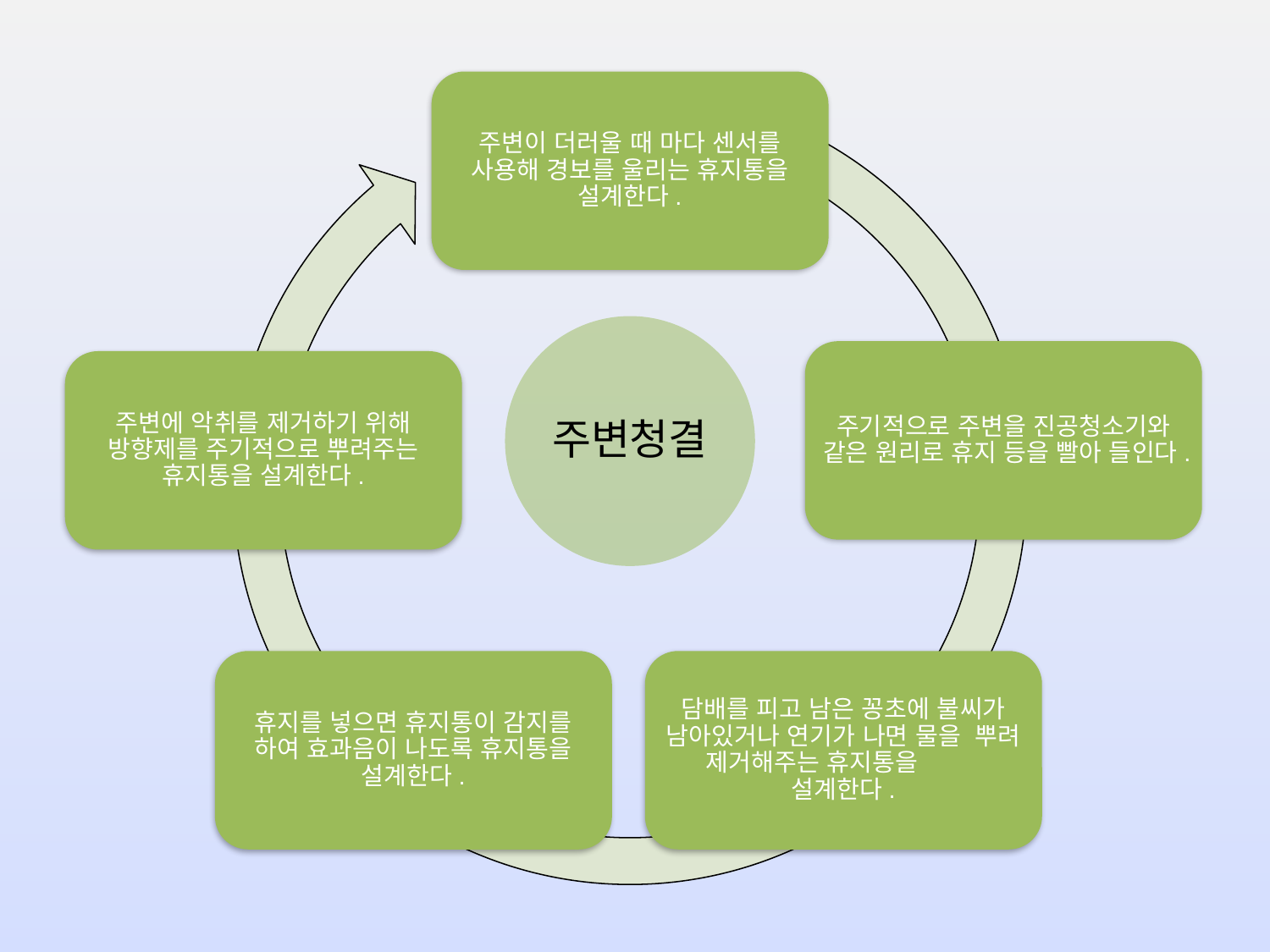

주변이 더러울 때 마다 센서를 사용해 경보를 울리는 휴지통을 설계한다.
주변청결
주기적으로 주변을 진공청소기와 같은 원리로 휴지 등을 빨아 들인다.
주변에 악취를 제거하기 위해 방향제를 주기적으로 뿌려주는 휴지통을 설계한다.
담배를 피고 남은 꽁초에 불씨가 남아있거나 연기가 나면 물을  뿌려 제거해주는 휴지통을          설계한다.
휴지를 넣으면 휴지통이 감지를 하여 효과음이 나도록 휴지통을 설계한다.